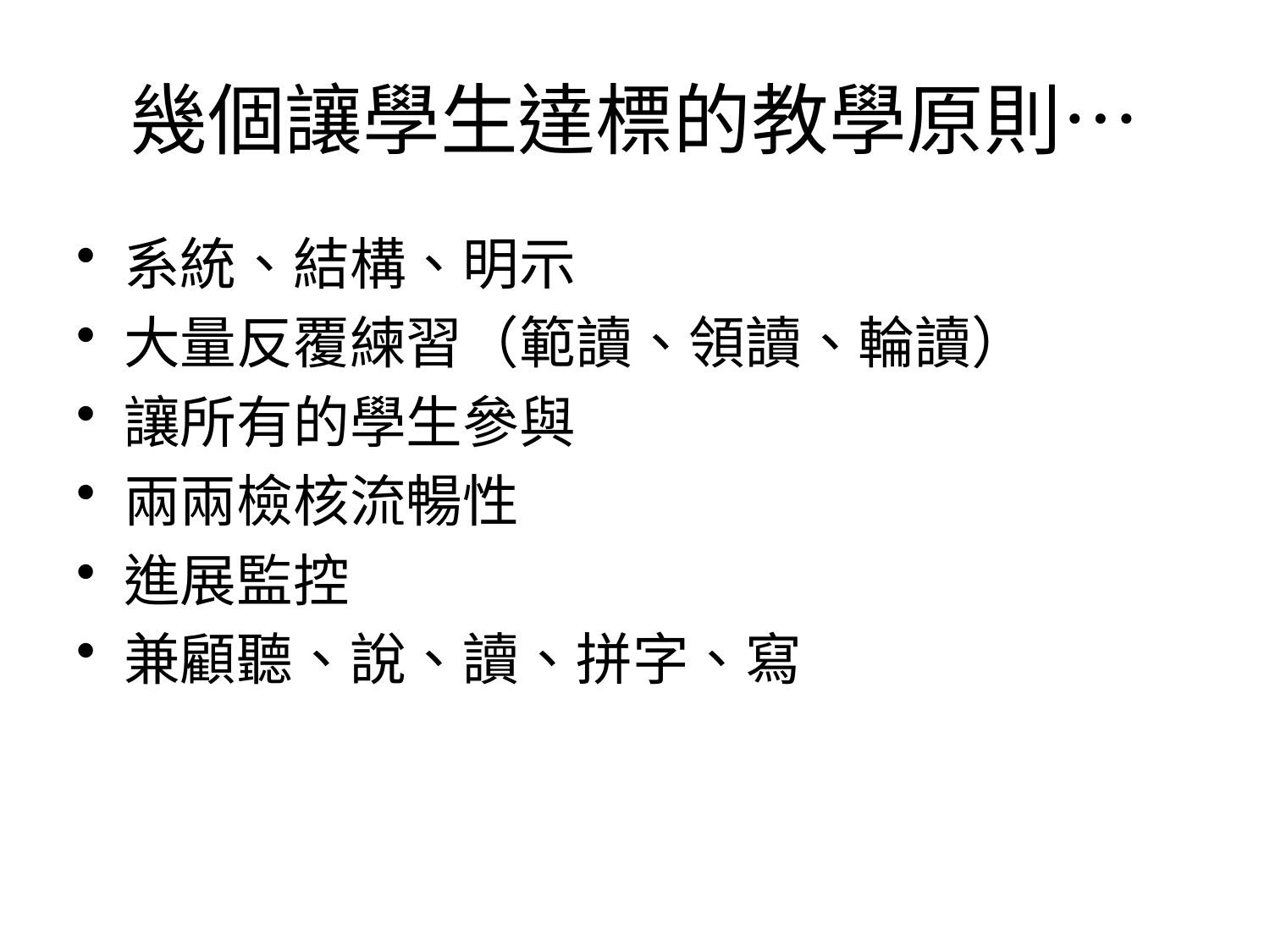

# 幾個讓學生達標的教學原則…
系統、結構、明示
大量反覆練習（範讀、領讀、輪讀）
讓所有的學生參與
兩兩檢核流暢性
進展監控
兼顧聽、說、讀、拼字、寫